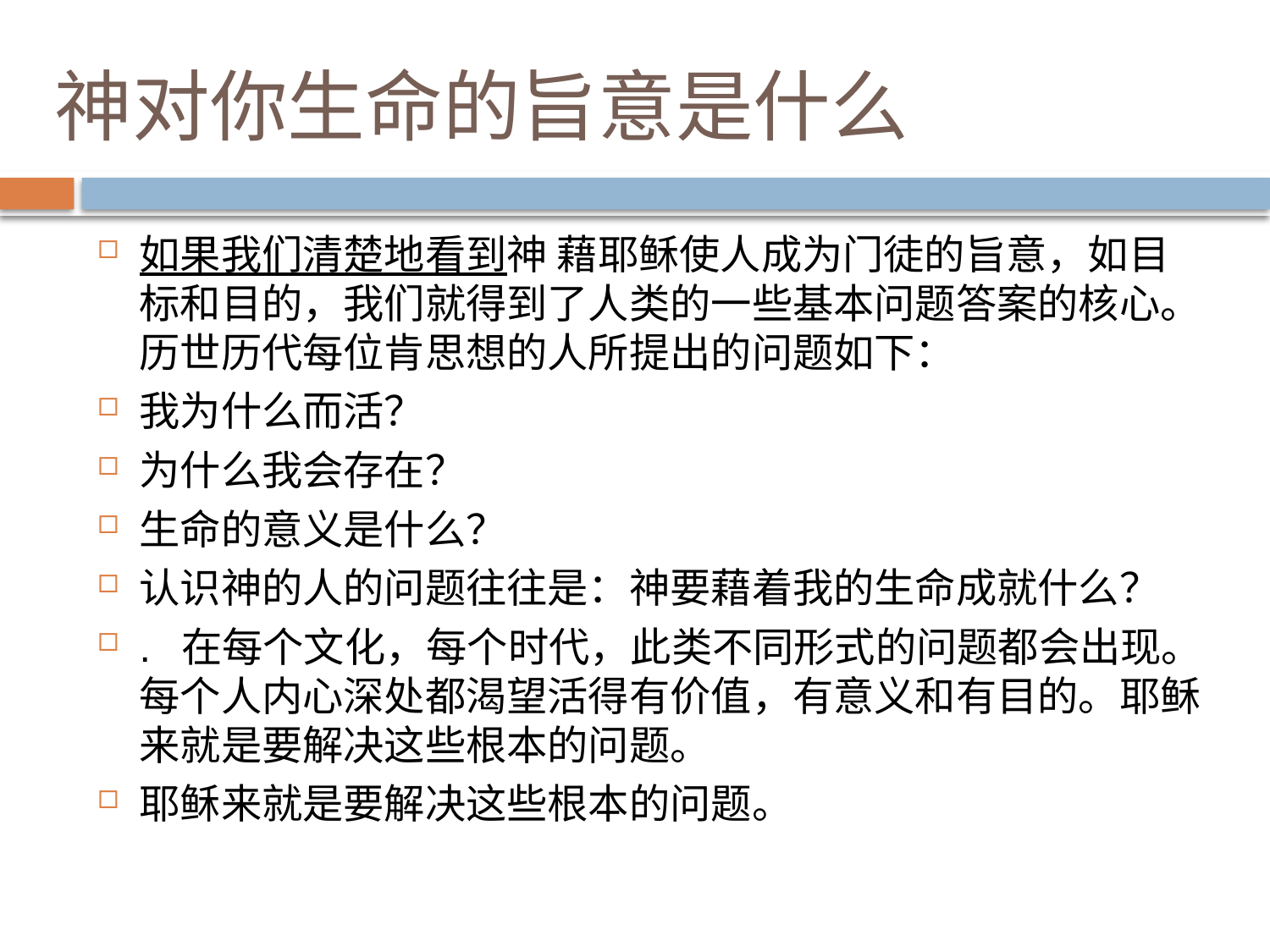

# 神对你生命的旨意是什么
如果我们清楚地看到神 藉耶稣使人成为门徒的旨意，如目标和目的，我们就得到了人类的一些基本问题答案的核心。历世历代每位肯思想的人所提出的问题如下：
我为什么而活？
为什么我会存在？
生命的意义是什么？
认识神的人的问题往往是：神要藉着我的生命成就什么？
.  在每个文化，每个时代，此类不同形式的问题都会出现。每个人内心深处都渴望活得有价值，有意义和有目的。耶稣来就是要解决这些根本的问题。
耶稣来就是要解决这些根本的问题。